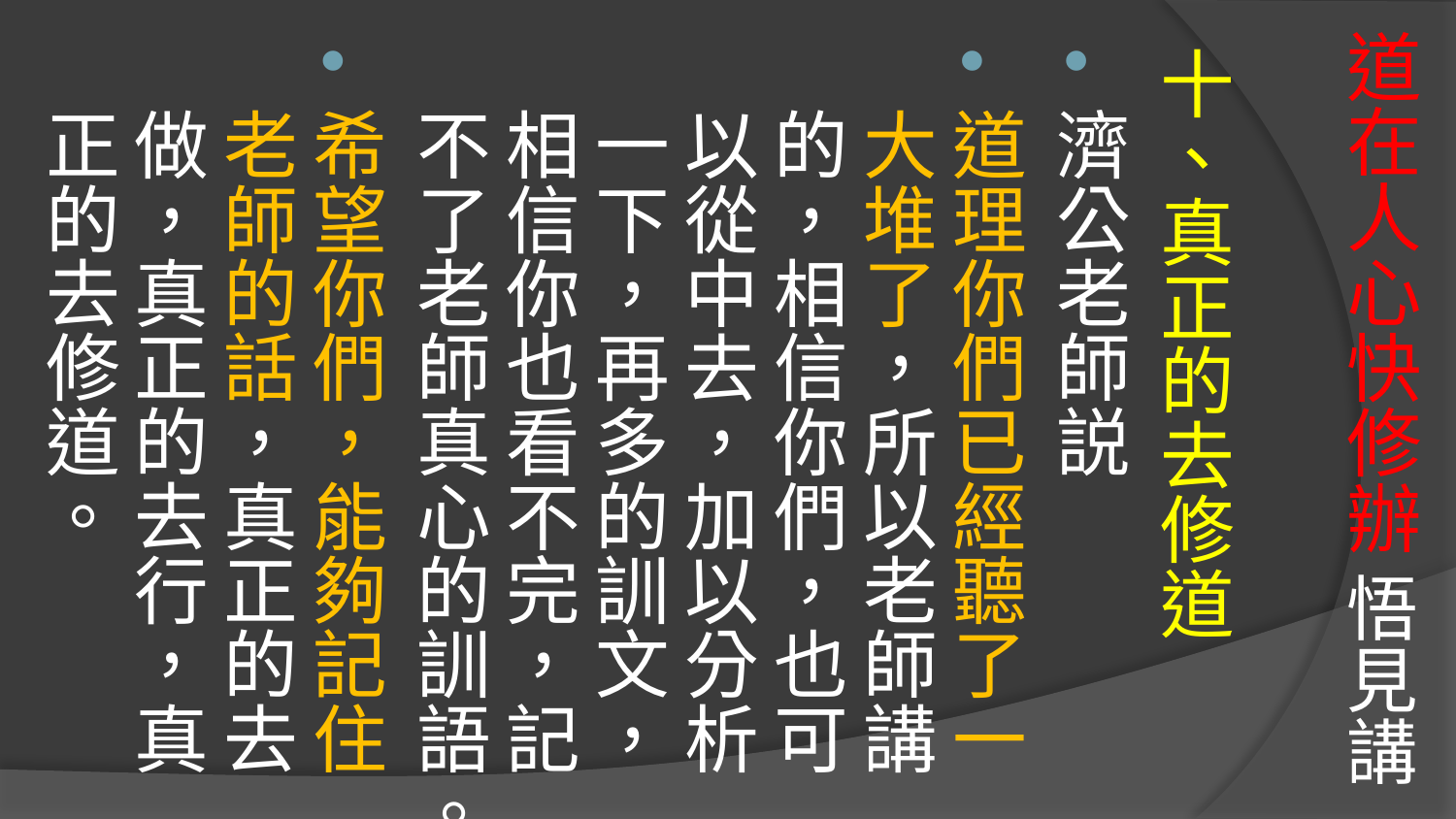

# 道在人心快修辦 悟見講
十、真正的去修道
濟公老師説
道理你們已經聽了一大堆了，所以老師講的，相信你們，也可以從中去，加以分析一下，再多的訓文，相信你也看不完，記不了老師真心的訓語。
希望你們，能夠記住老師的話，真正的去做，真正的去行，真正的去修道。